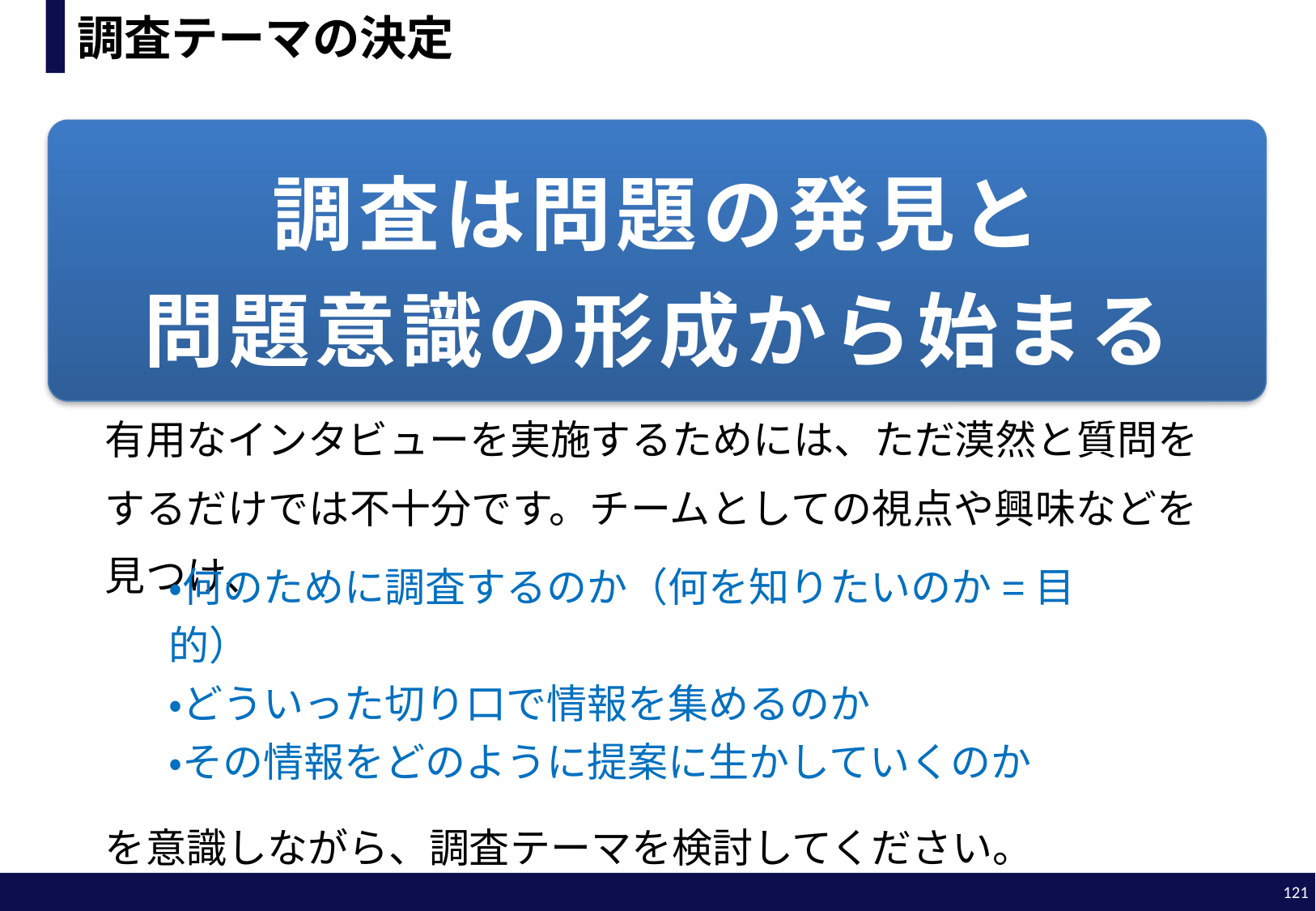

# 調査テーマの決定
調査は問題の発見と
問題意識の形成から始まる
有用なインタビューを実施するためには、ただ漠然と質問をするだけでは不十分です。チームとしての視点や興味などを見つけ、

を意識しながら、調査テーマを検討してください。
・何のために調査するのか（何を知りたいのか=目的）
・どういった切り口で情報を集めるのか
・その情報をどのように提案に生かしていくのか